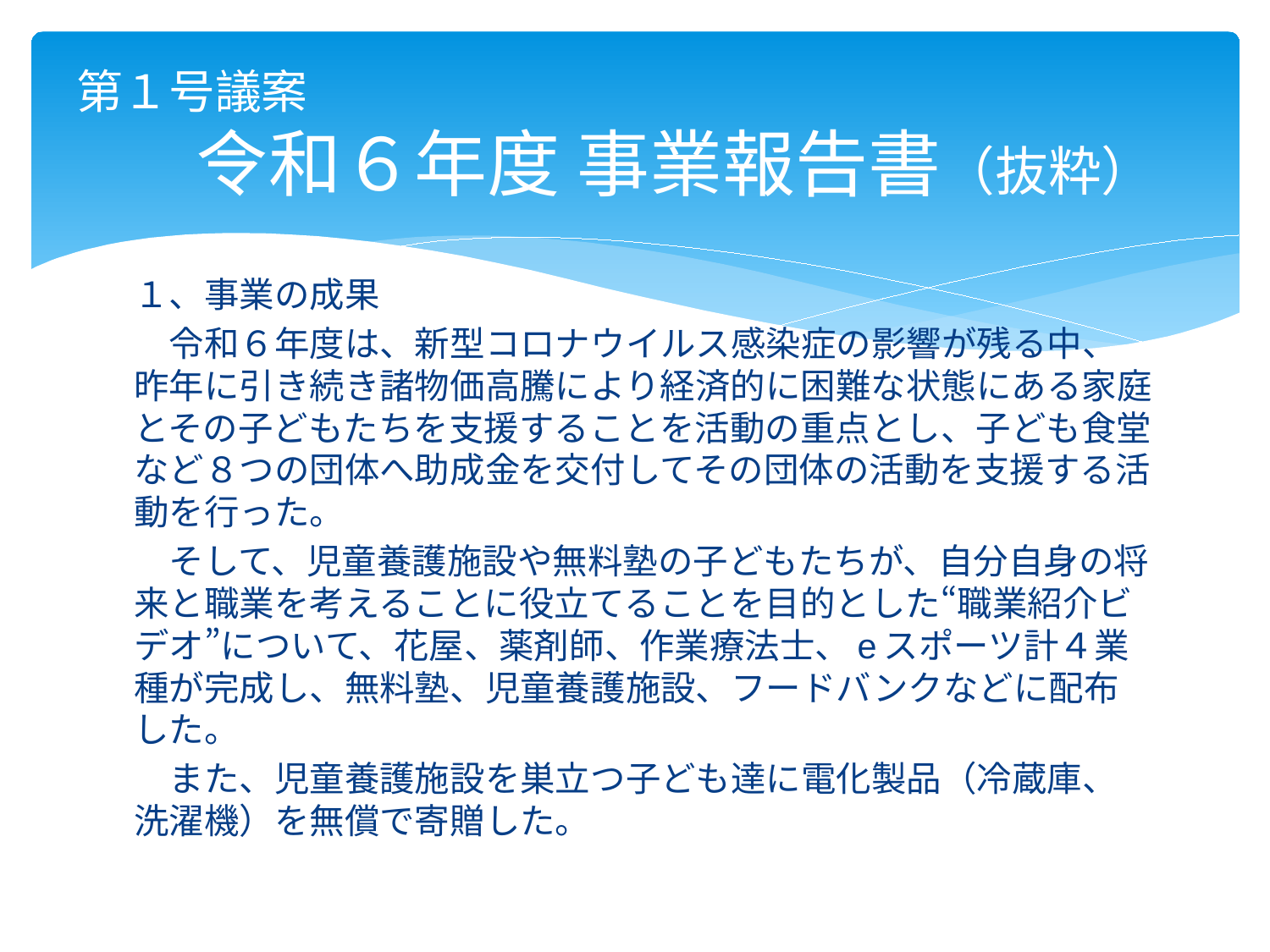

# 第１号議案 令和６年度 事業報告書（抜粋）
１、事業の成果
　令和６年度は、新型コロナウイルス感染症の影響が残る中、昨年に引き続き諸物価高騰により経済的に困難な状態にある家庭とその子どもたちを支援することを活動の重点とし、子ども食堂など８つの団体へ助成金を交付してその団体の活動を支援する活動を行った。
　そして、児童養護施設や無料塾の子どもたちが、自分自身の将来と職業を考えることに役立てることを目的とした“職業紹介ビデオ”について、花屋、薬剤師、作業療法士、eスポーツ計４業種が完成し、無料塾、児童養護施設、フードバンクなどに配布した。
　また、児童養護施設を巣立つ子ども達に電化製品（冷蔵庫、洗濯機）を無償で寄贈した。